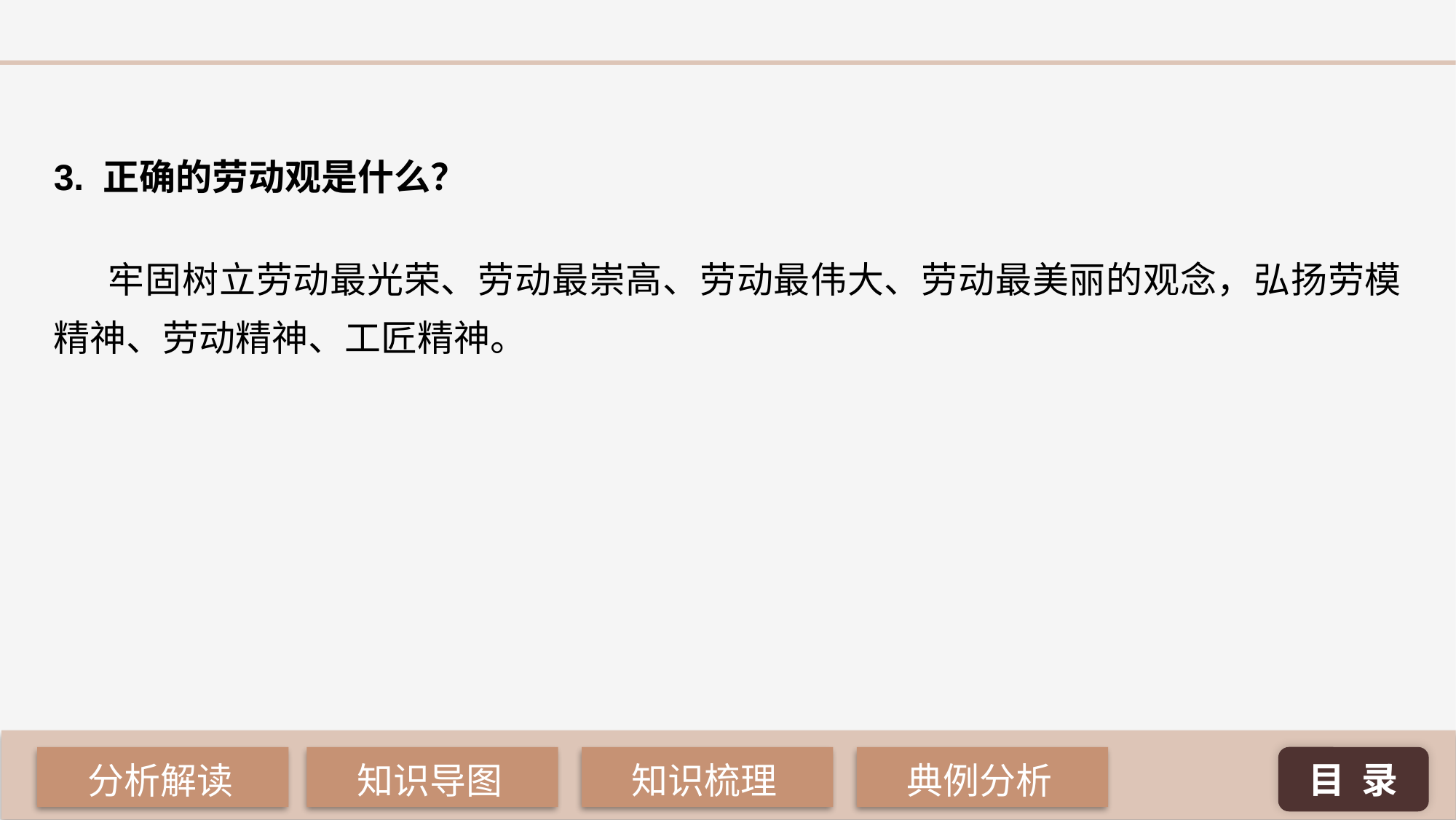

3. 正确的劳动观是什么？
牢固树立劳动最光荣、劳动最崇高、劳动最伟大、劳动最美丽的观念，弘扬劳模精神、劳动精神、工匠精神。